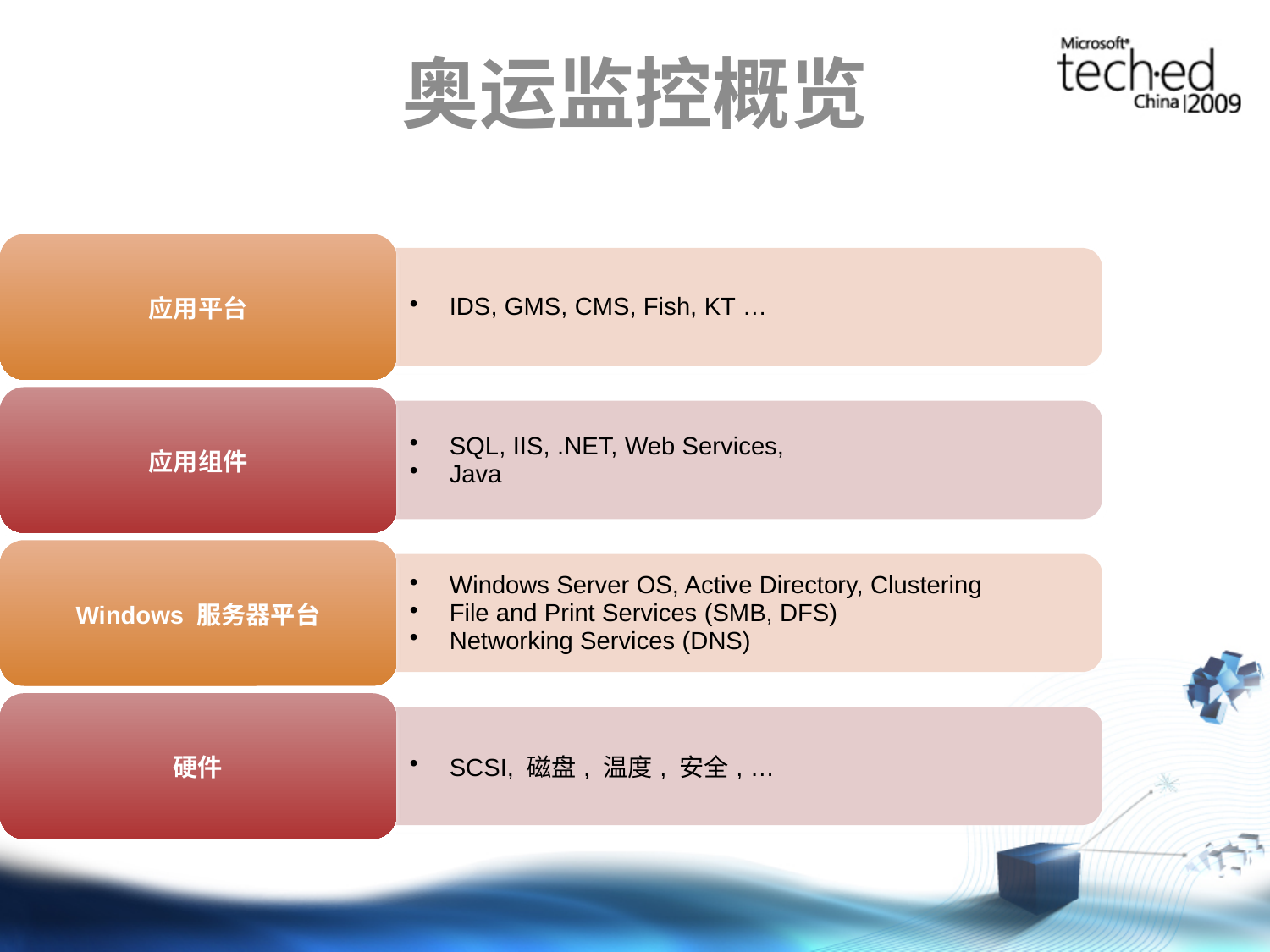

# 奥运监控概览
应用组件
SQL, IIS, .NET, Web Services,
硬件
SCSI, 磁盘, 温度, 安全, …
Java
Windows 服务器平台
Windows Server OS, Active Directory, Clustering
File and Print Services (SMB, DFS)
Networking Services (DNS)
应用平台
IDS, GMS, CMS, Fish, KT …